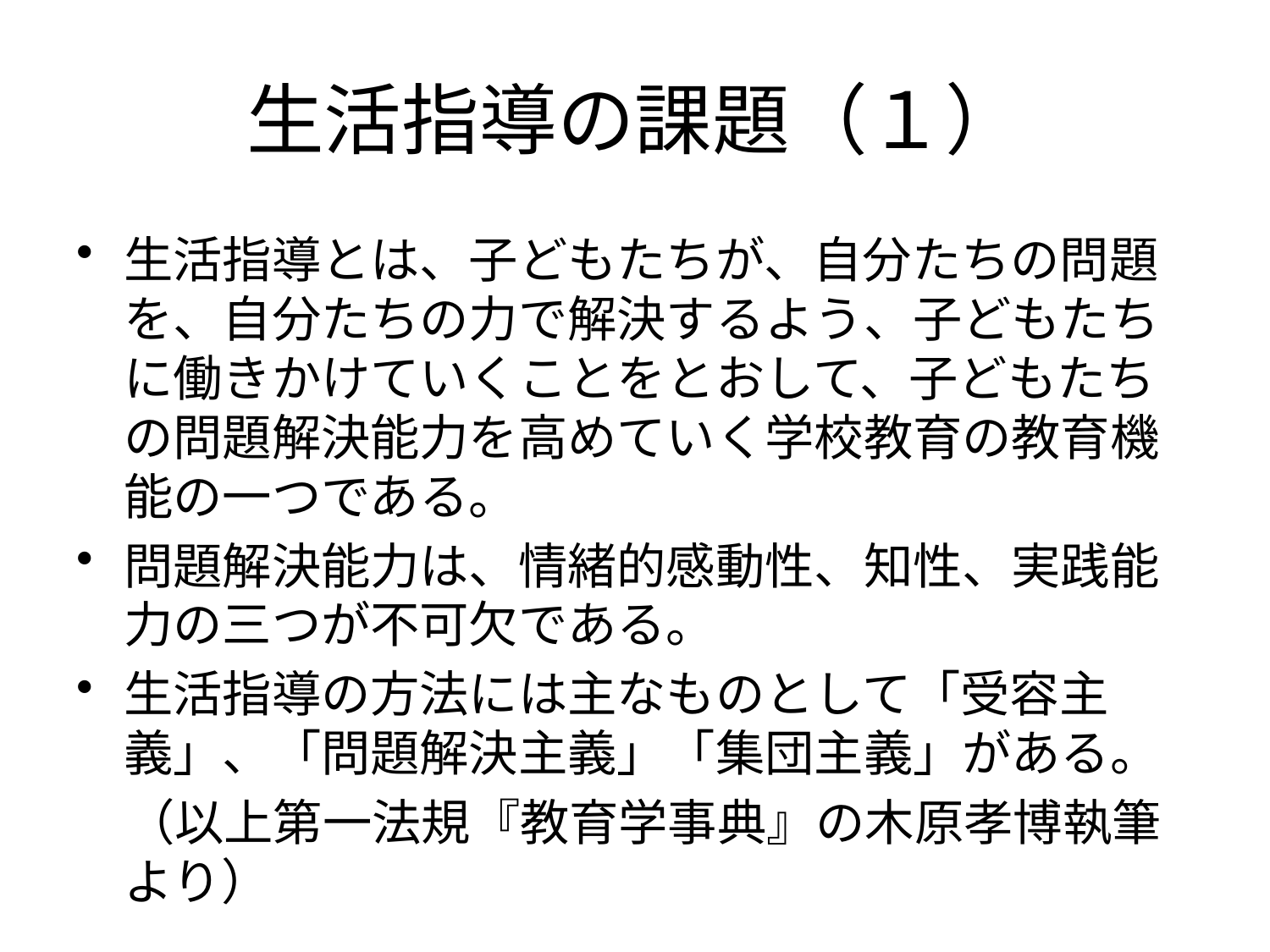

# 生活指導の課題（１）
生活指導とは、子どもたちが、自分たちの問題を、自分たちの力で解決するよう、子どもたちに働きかけていくことをとおして、子どもたちの問題解決能力を高めていく学校教育の教育機能の一つである。
問題解決能力は、情緒的感動性、知性、実践能力の三つが不可欠である。
生活指導の方法には主なものとして「受容主義」、「問題解決主義」「集団主義」がある。
　（以上第一法規『教育学事典』の木原孝博執筆より）